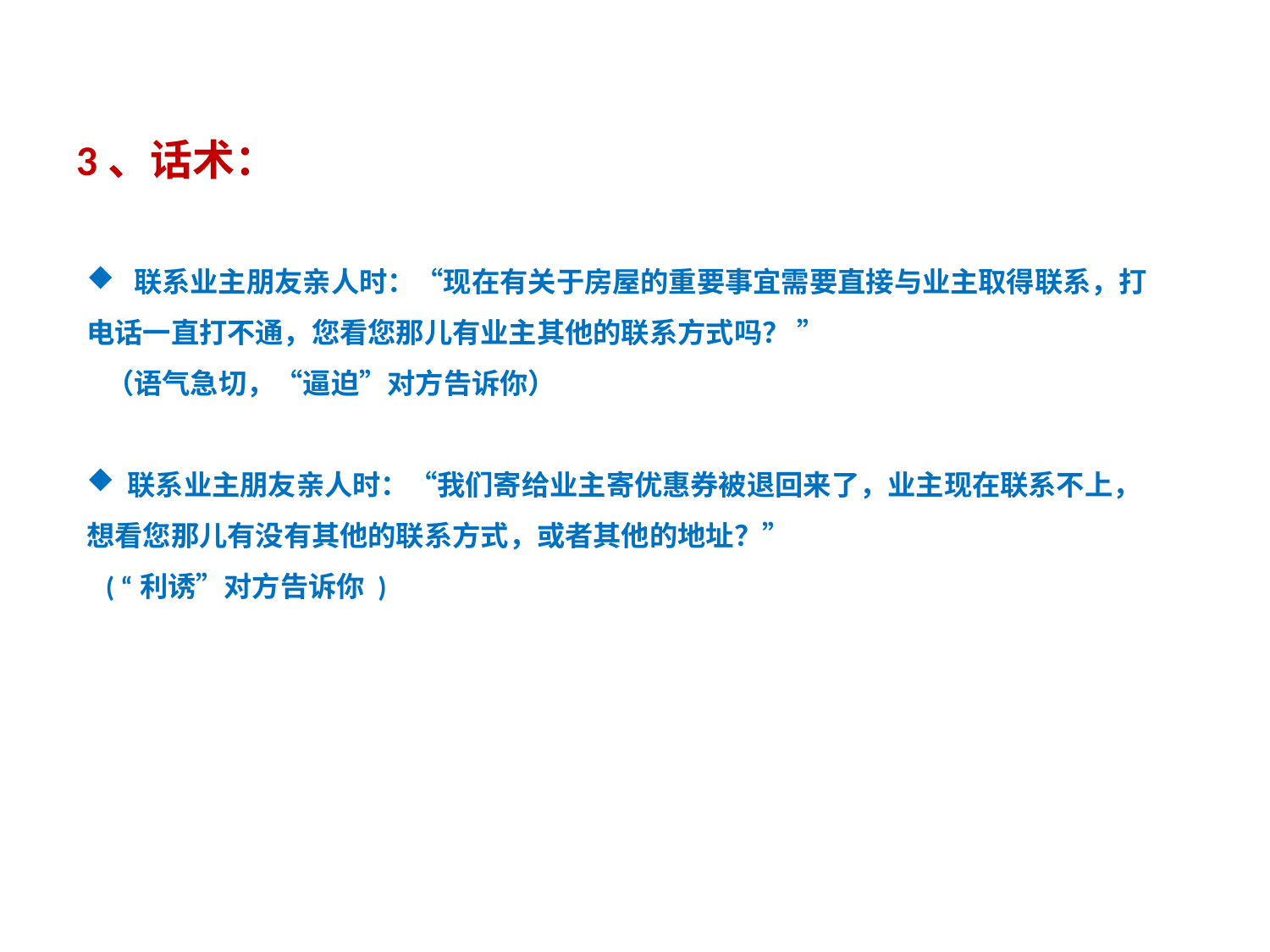

3、话术：
  联系业主朋友亲人时：“现在有关于房屋的重要事宜需要直接与业主取得联系，打电话一直打不通，您看您那儿有业主其他的联系方式吗？ ”
  （语气急切，“逼迫”对方告诉你）

 联系业主朋友亲人时：“我们寄给业主寄优惠券被退回来了，业主现在联系不上，想看您那儿有没有其他的联系方式，或者其他的地址？”
   ( “利诱”对方告诉你 )